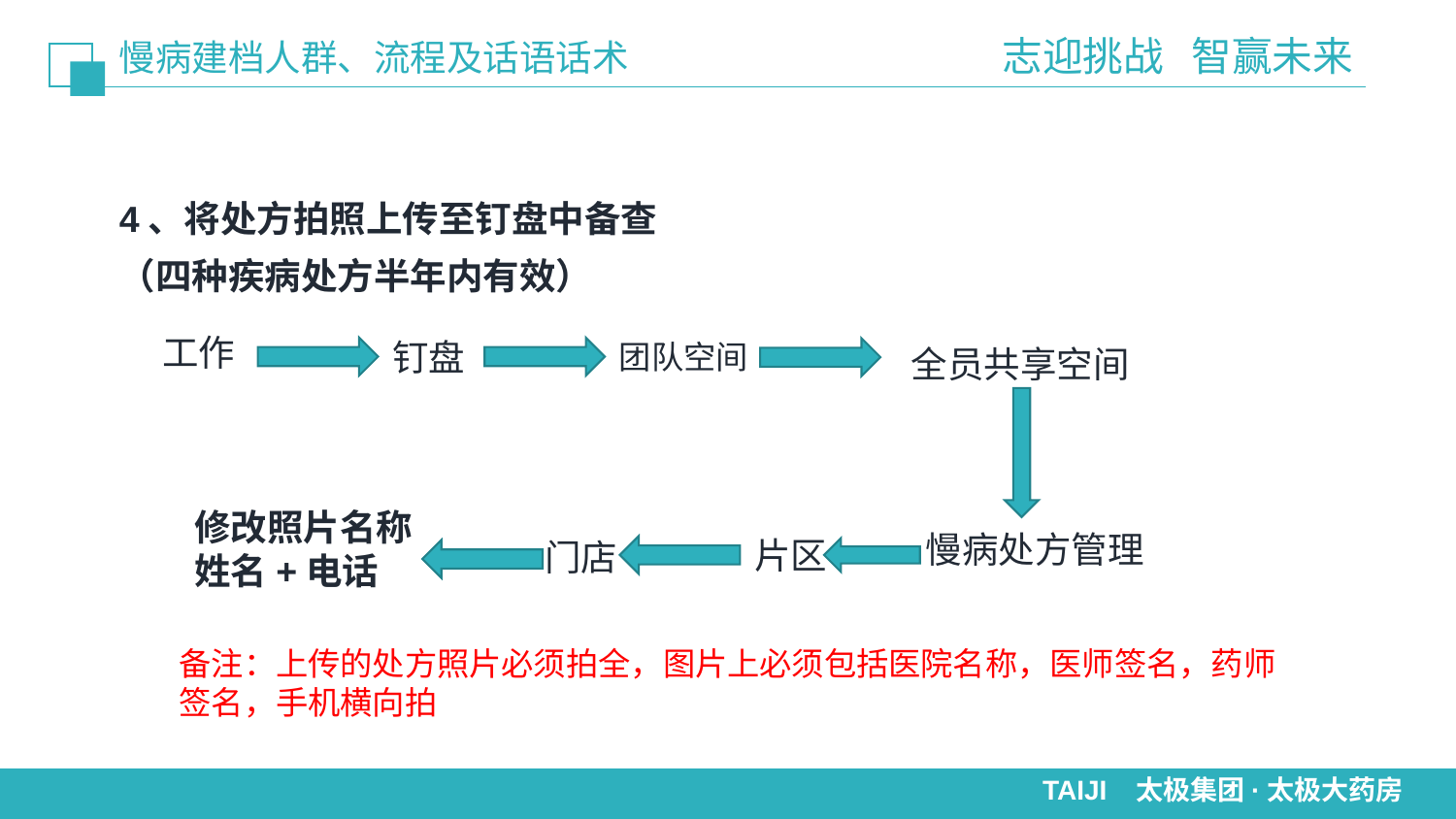

志迎挑战   智赢未来
慢病建档人群、流程及话语话术

4、将处方拍照上传至钉盘中备查（四种疾病处方半年内有效）
21
工作
钉盘
团队空间

修改照片名称
姓名+电话
片区
门店

全员共享空间

慢病处方管理
备注：上传的处方照片必须拍全，图片上必须包括医院名称，医师签名，药师签名，手机横向拍
TAIJI   太极集团·太极大药房